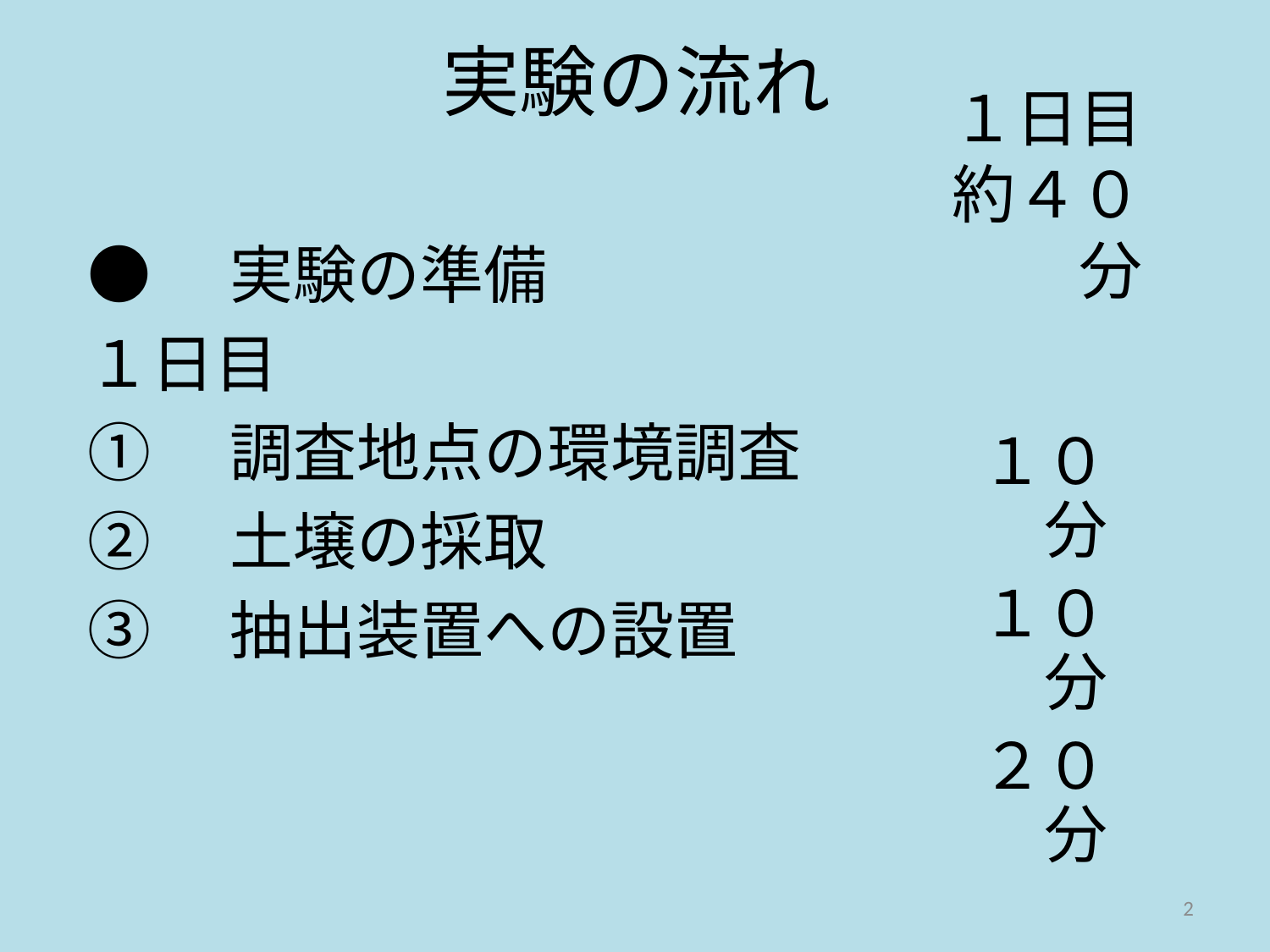

# 実験の流れ
１日目約４０分
●　実験の準備
１日目
①　調査地点の環境調査
②　土壌の採取
③　抽出装置への設置
１０分
１０分
２０分
2